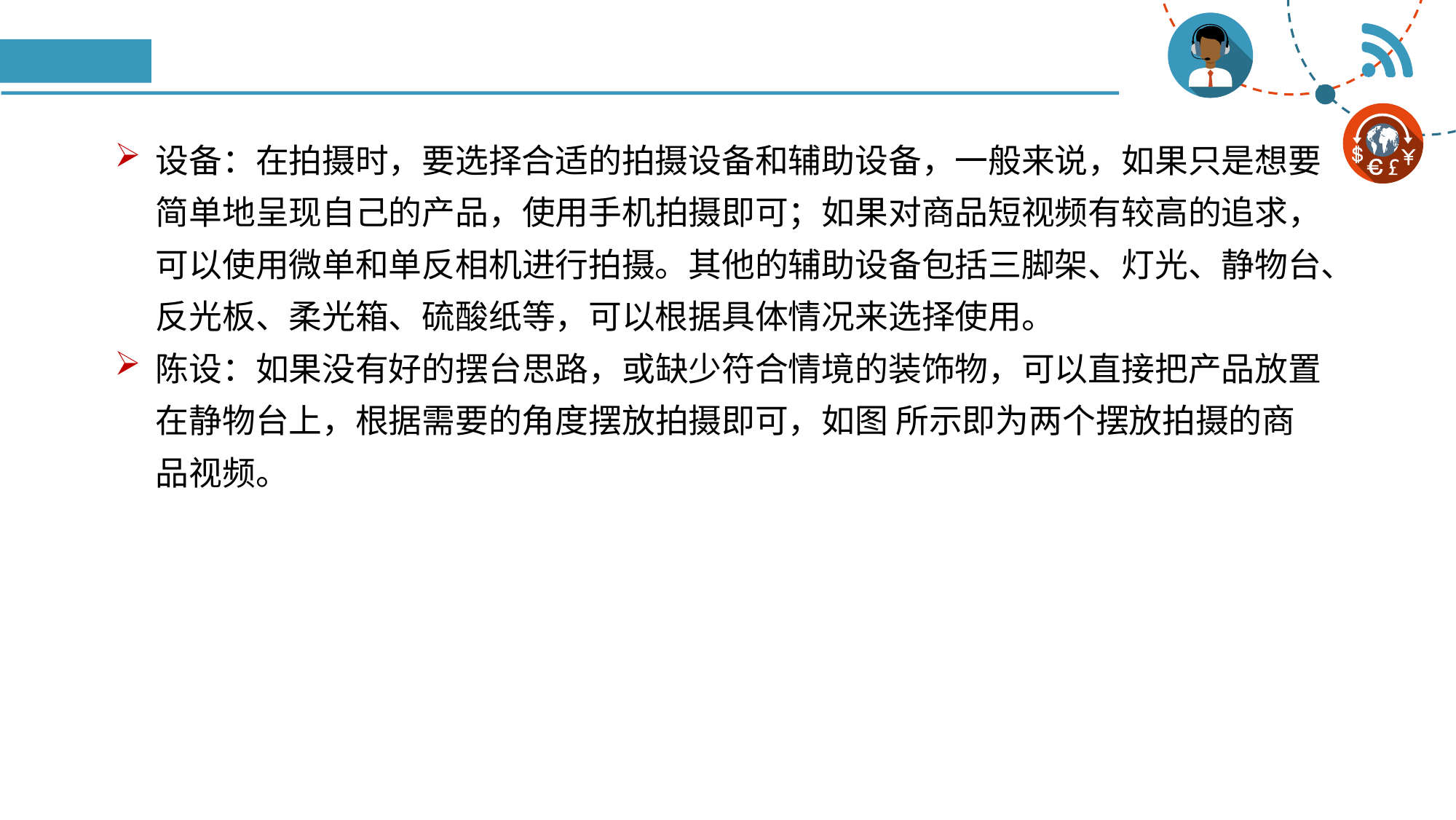

设备：在拍摄时，要选择合适的拍摄设备和辅助设备，一般来说，如果只是想要简单地呈现自己的产品，使用手机拍摄即可；如果对商品短视频有较高的追求，可以使用微单和单反相机进行拍摄。其他的辅助设备包括三脚架、灯光、静物台、反光板、柔光箱、硫酸纸等，可以根据具体情况来选择使用。
陈设：如果没有好的摆台思路，或缺少符合情境的装饰物，可以直接把产品放置在静物台上，根据需要的角度摆放拍摄即可，如图 所示即为两个摆放拍摄的商品视频。